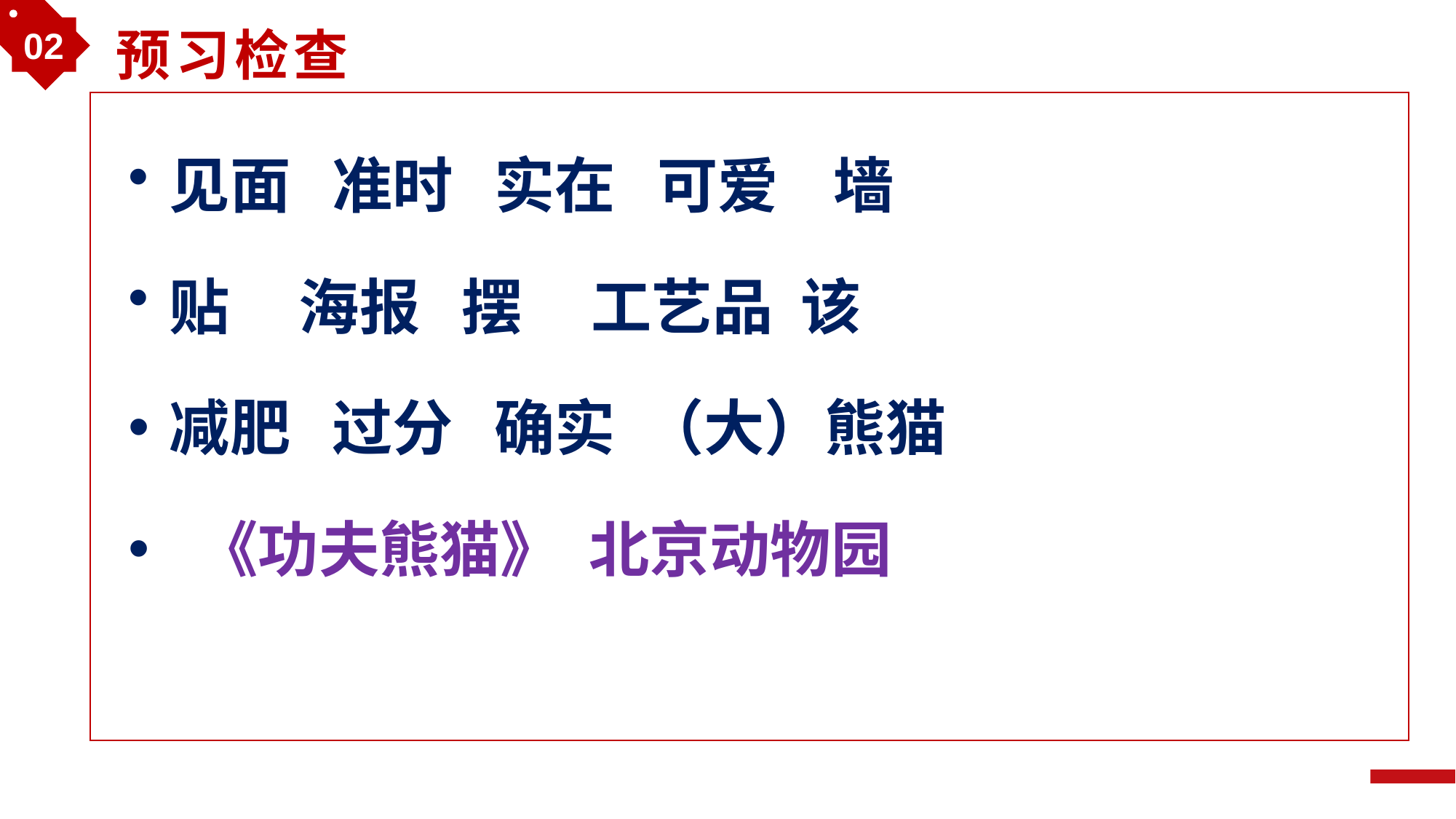

02
预习检查

见面   准时   实在   可爱    墙
贴     海报   摆     工艺品  该
减肥   过分   确实  （大）熊猫
 《功夫熊猫》  北京动物园